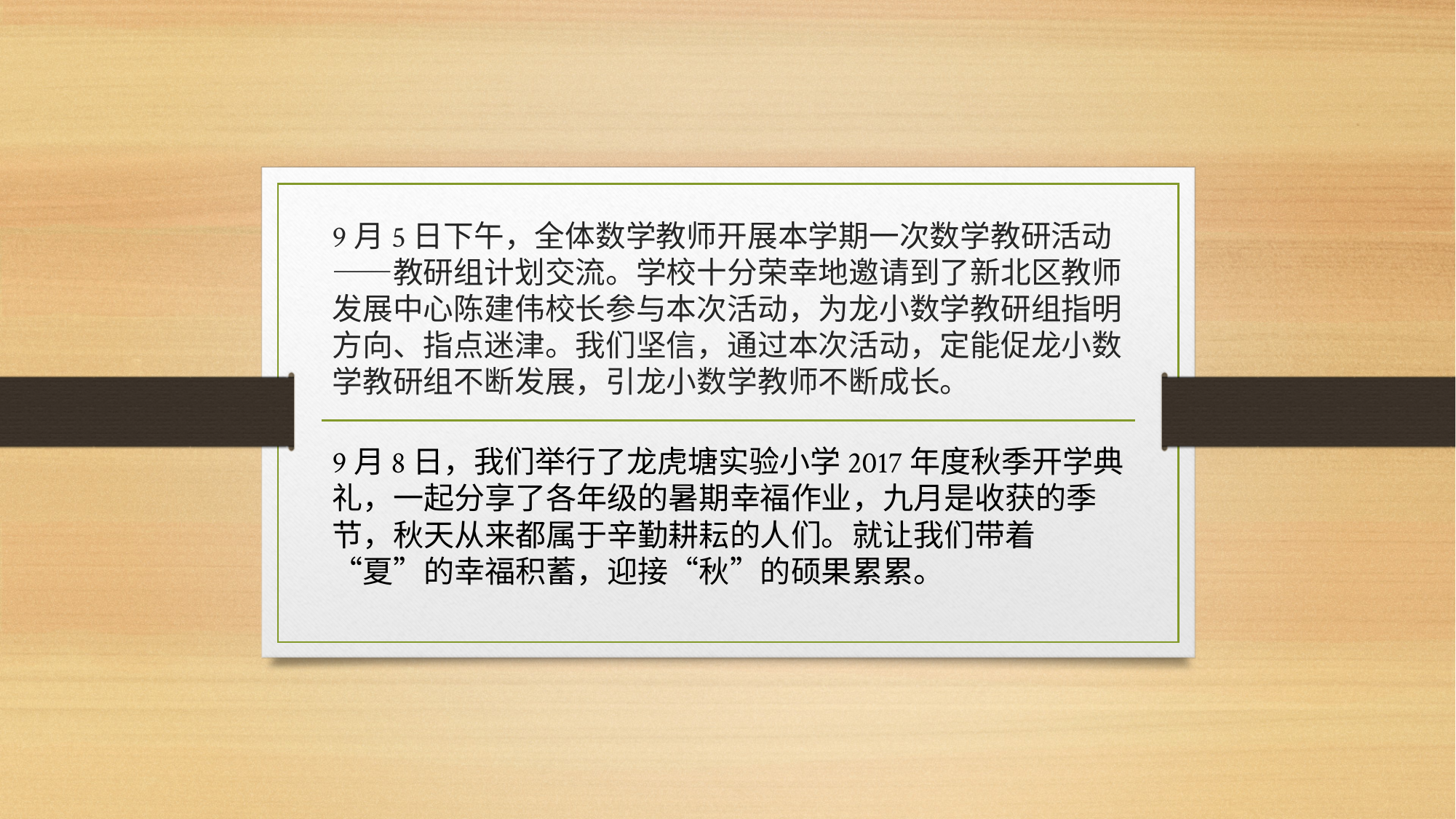

# 9月5日下午，全体数学教师开展本学期一次数学教研活动——教研组计划交流。学校十分荣幸地邀请到了新北区教师发展中心陈建伟校长参与本次活动，为龙小数学教研组指明方向、指点迷津。我们坚信，通过本次活动，定能促龙小数学教研组不断发展，引龙小数学教师不断成长。
9月8日，我们举行了龙虎塘实验小学2017年度秋季开学典礼，一起分享了各年级的暑期幸福作业，九月是收获的季节，秋天从来都属于辛勤耕耘的人们。就让我们带着“夏”的幸福积蓄，迎接“秋”的硕果累累。